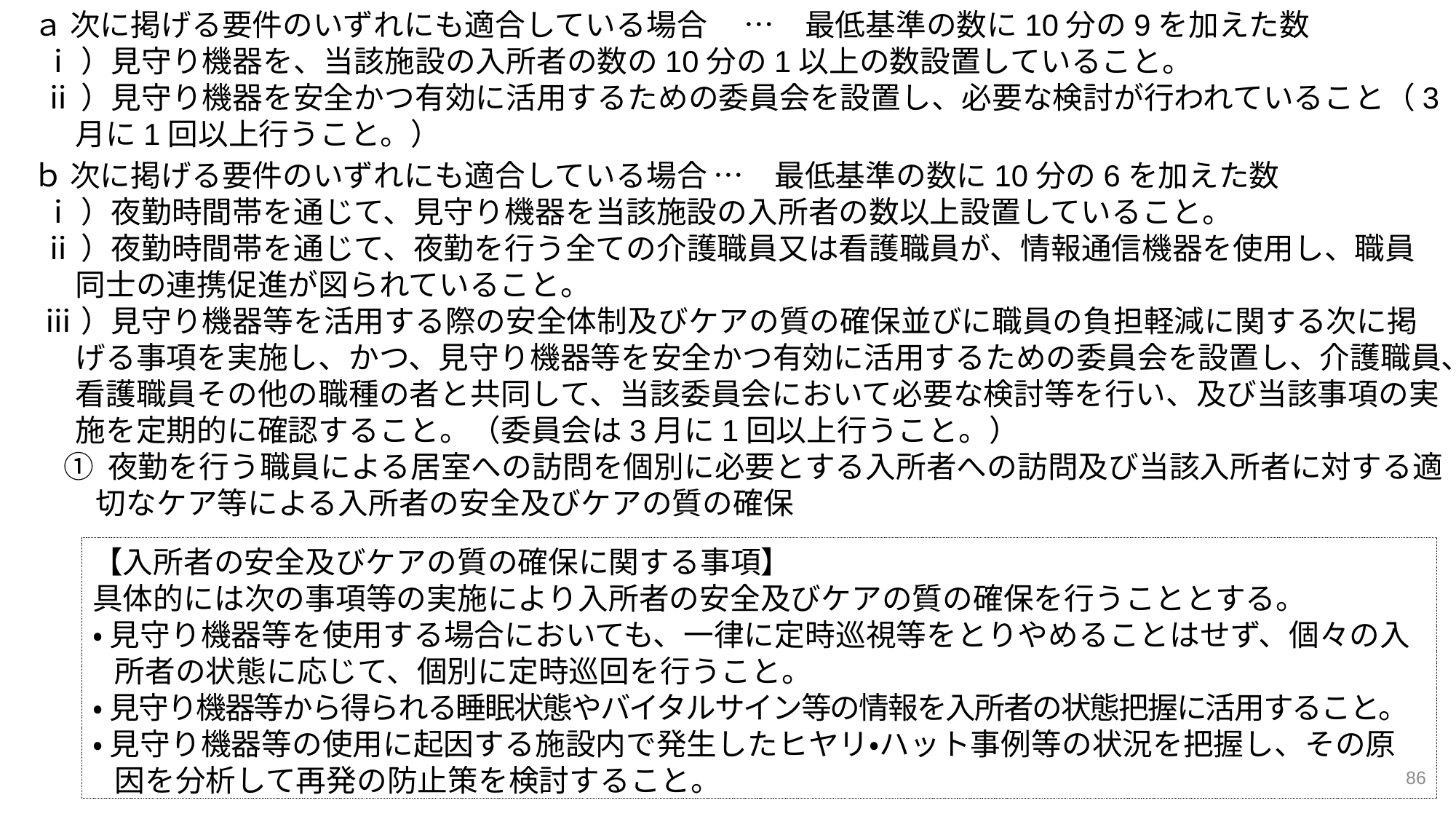

ａ 次に掲げる要件のいずれにも適合している場合 　…　最低基準の数に10分の9を加えた数
ⅰ）見守り機器を、当該施設の入所者の数の10分の1以上の数設置していること。
ⅱ）見守り機器を安全かつ有効に活用するための委員会を設置し、必要な検討が行われていること（3月に1回以上行うこと。）

ｂ 次に掲げる要件のいずれにも適合している場合 …　最低基準の数に10分の6を加えた数
ⅰ）夜勤時間帯を通じて、見守り機器を当該施設の入所者の数以上設置していること。
ⅱ）夜勤時間帯を通じて、夜勤を行う全ての介護職員又は看護職員が、情報通信機器を使用し、職員同士の連携促進が図られていること。
ⅲ）見守り機器等を活用する際の安全体制及びケアの質の確保並びに職員の負担軽減に関する次に掲げる事項を実施し、かつ、見守り機器等を安全かつ有効に活用するための委員会を設置し、介護職員、看護職員その他の職種の者と共同して、当該委員会において必要な検討等を行い、及び当該事項の実施を定期的に確認すること。（委員会は3月に1回以上行うこと。）
① 夜勤を行う職員による居室への訪問を個別に必要とする入所者への訪問及び当該入所者に対する適切なケア等による入所者の安全及びケアの質の確保

【入所者の安全及びケアの質の確保に関する事項】
具体的には次の事項等の実施により入所者の安全及びケアの質の確保を行うこととする。
・ 見守り機器等を使用する場合においても、一律に定時巡視等をとりやめることはせず、個々の入所者の状態に応じて、個別に定時巡回を行うこと。
・ 見守り機器等から得られる睡眠状態やバイタルサイン等の情報を入所者の状態把握に活用すること。
・ 見守り機器等の使用に起因する施設内で発生したヒヤリ・ハット事例等の状況を把握し、その原因を分析して再発の防止策を検討すること。
86